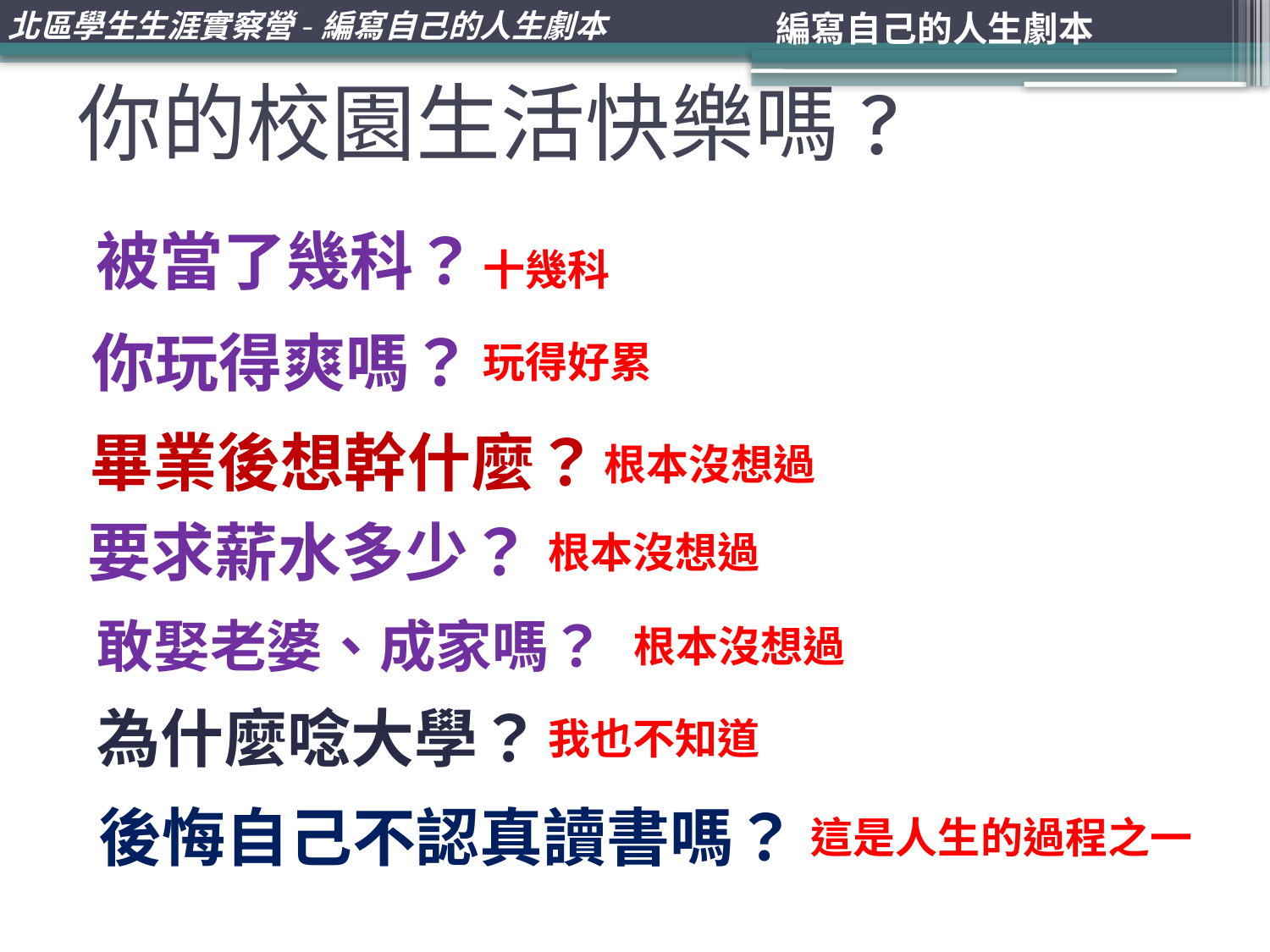

# 你的校園生活快樂嗎?
被當了幾科？
十幾科
你玩得爽嗎？
玩得好累
畢業後想幹什麼？
根本沒想過
要求薪水多少？
根本沒想過
敢娶老婆、成家嗎？
根本沒想過
為什麼唸大學？
我也不知道
後悔自己不認真讀書嗎？
這是人生的過程之一